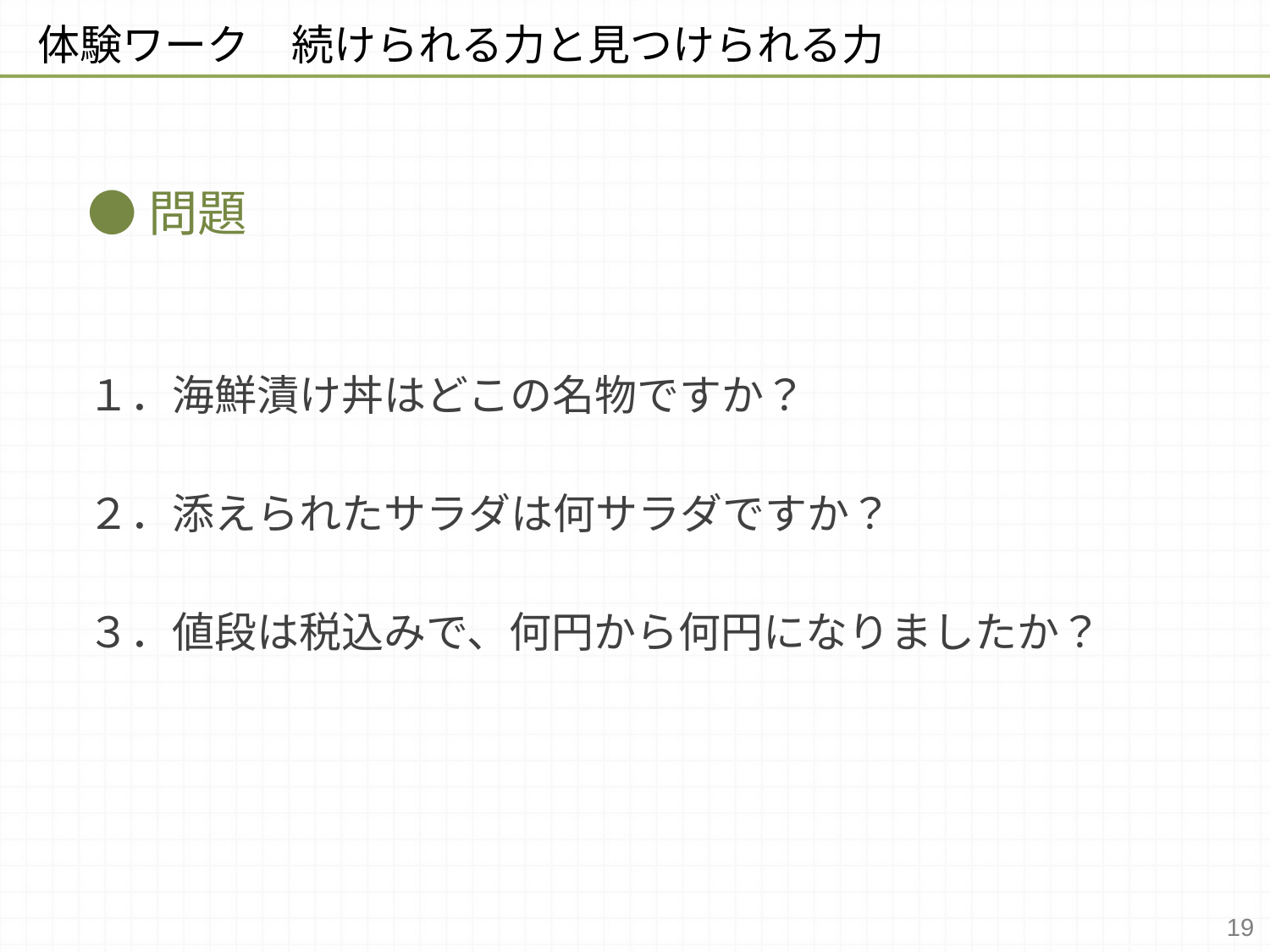

体験ワーク　続けられる力と見つけられる力
●問題

１．海鮮漬け丼はどこの名物ですか？

２．添えられたサラダは何サラダですか？

３．値段は税込みで、何円から何円になりましたか？

19